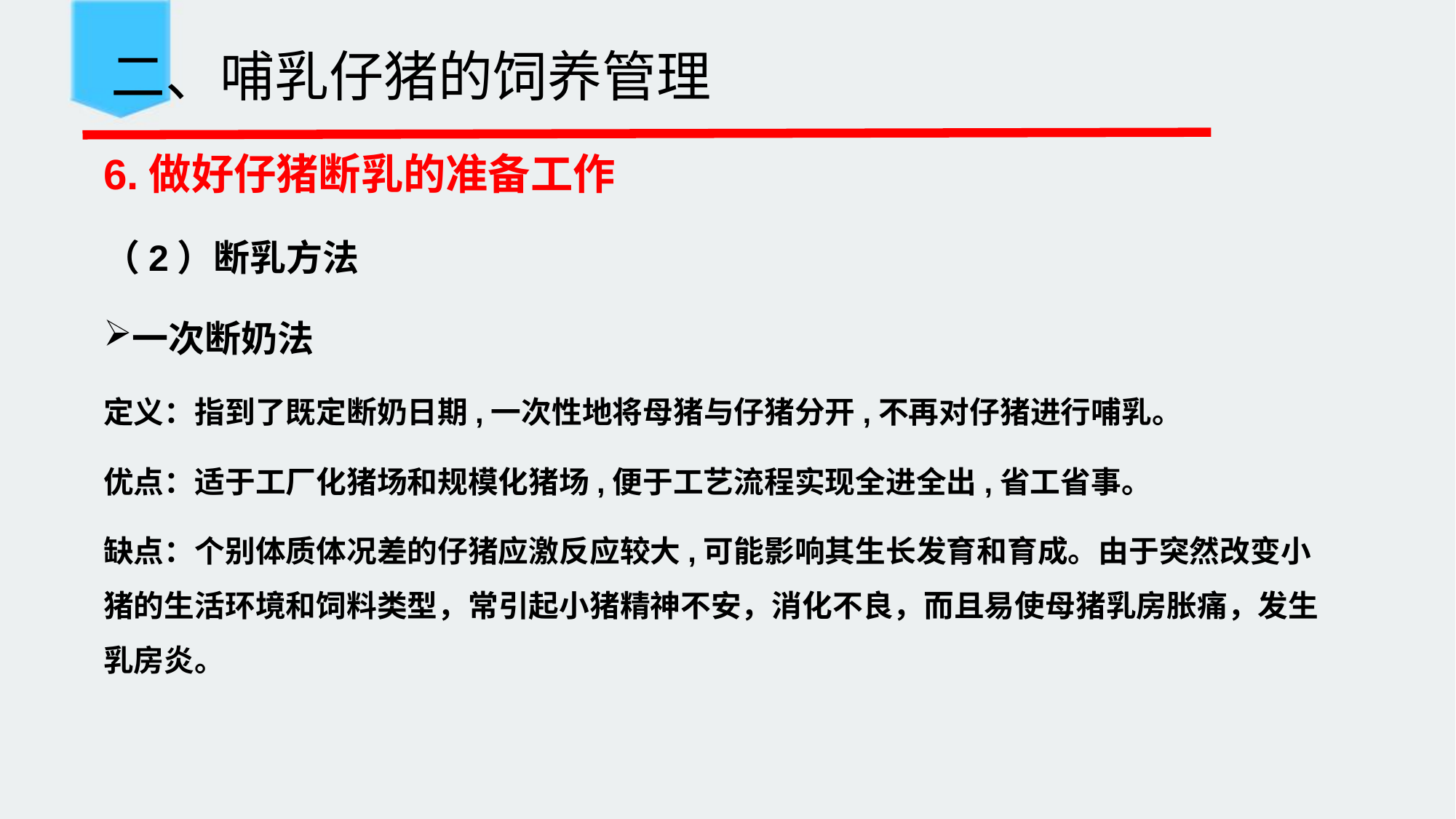

二、哺乳仔猪的饲养管理

6.做好仔猪断乳的准备工作
（2）断乳方法
一次断奶法
定义：指到了既定断奶日期,一次性地将母猪与仔猪分开,不再对仔猪进行哺乳。
优点：适于工厂化猪场和规模化猪场,便于工艺流程实现全进全出,省工省事。
缺点：个别体质体况差的仔猪应激反应较大,可能影响其生长发育和育成。由于突然改变小猪的生活环境和饲料类型，常引起小猪精神不安，消化不良，而且易使母猪乳房胀痛，发生乳房炎。